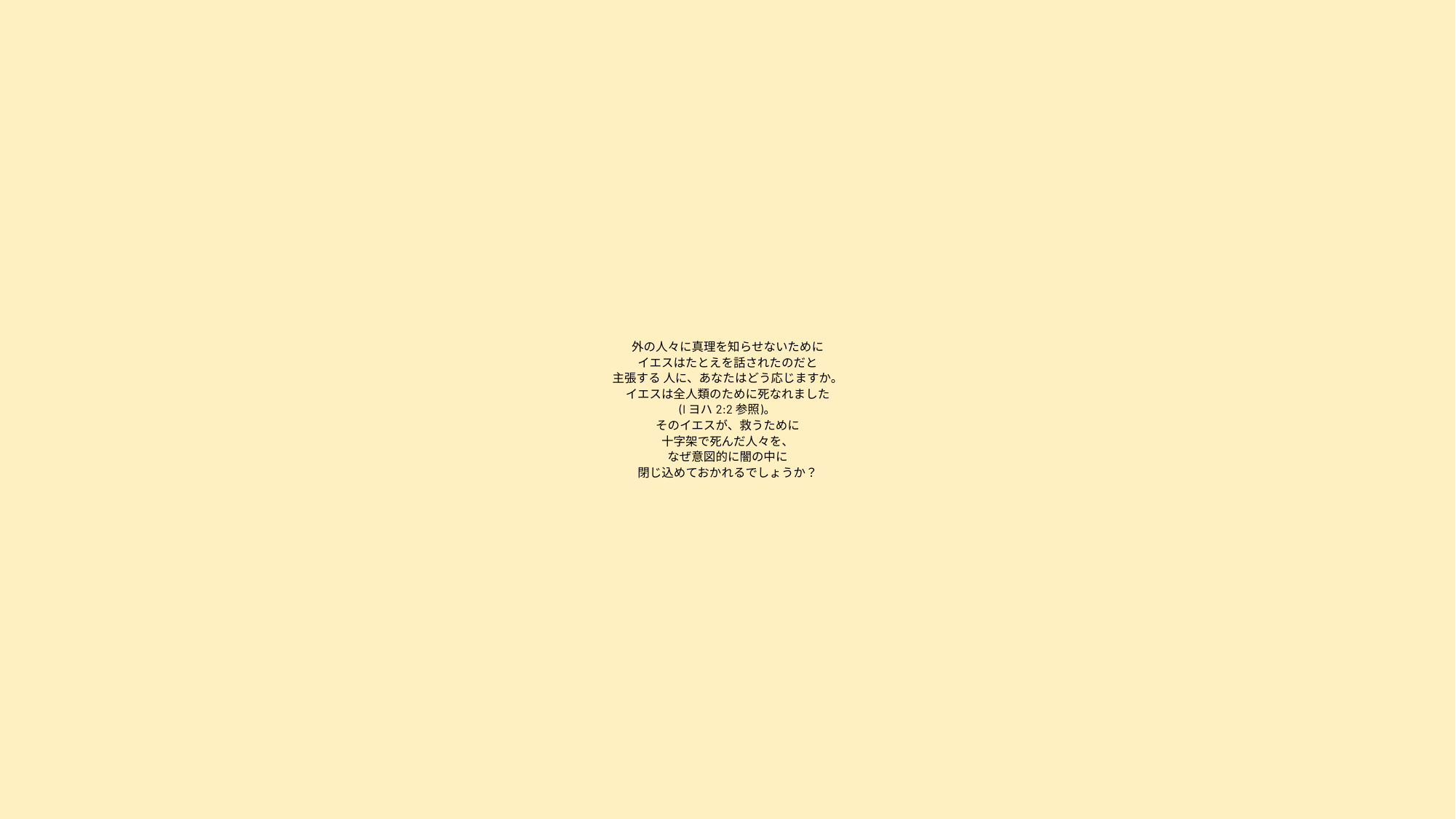

# 外の人々に真理を知らせないために イエスはたとえを話されたのだと 主張する 人に、あなたはどう応じますか。 イエスは全人類のために死なれました (I ヨハ 2:2 参照)。 そのイエスが、救うために 十字架で死んだ人々を、 なぜ意図的に闇の中に 閉じ込めておかれるでしょうか？